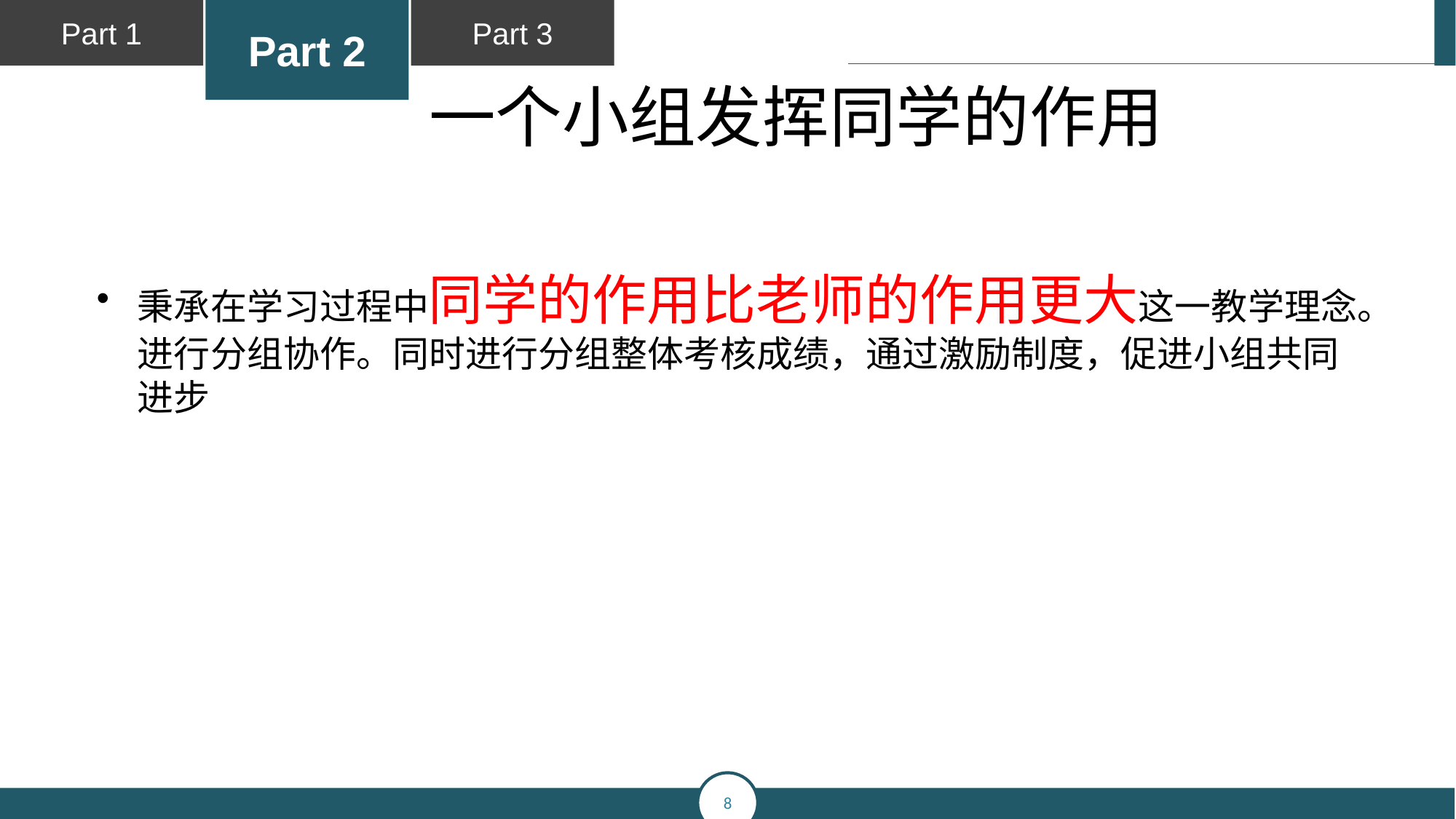

# 一个小组发挥同学的作用
秉承在学习过程中同学的作用比老师的作用更大这一教学理念。进行分组协作。同时进行分组整体考核成绩，通过激励制度，促进小组共同进步